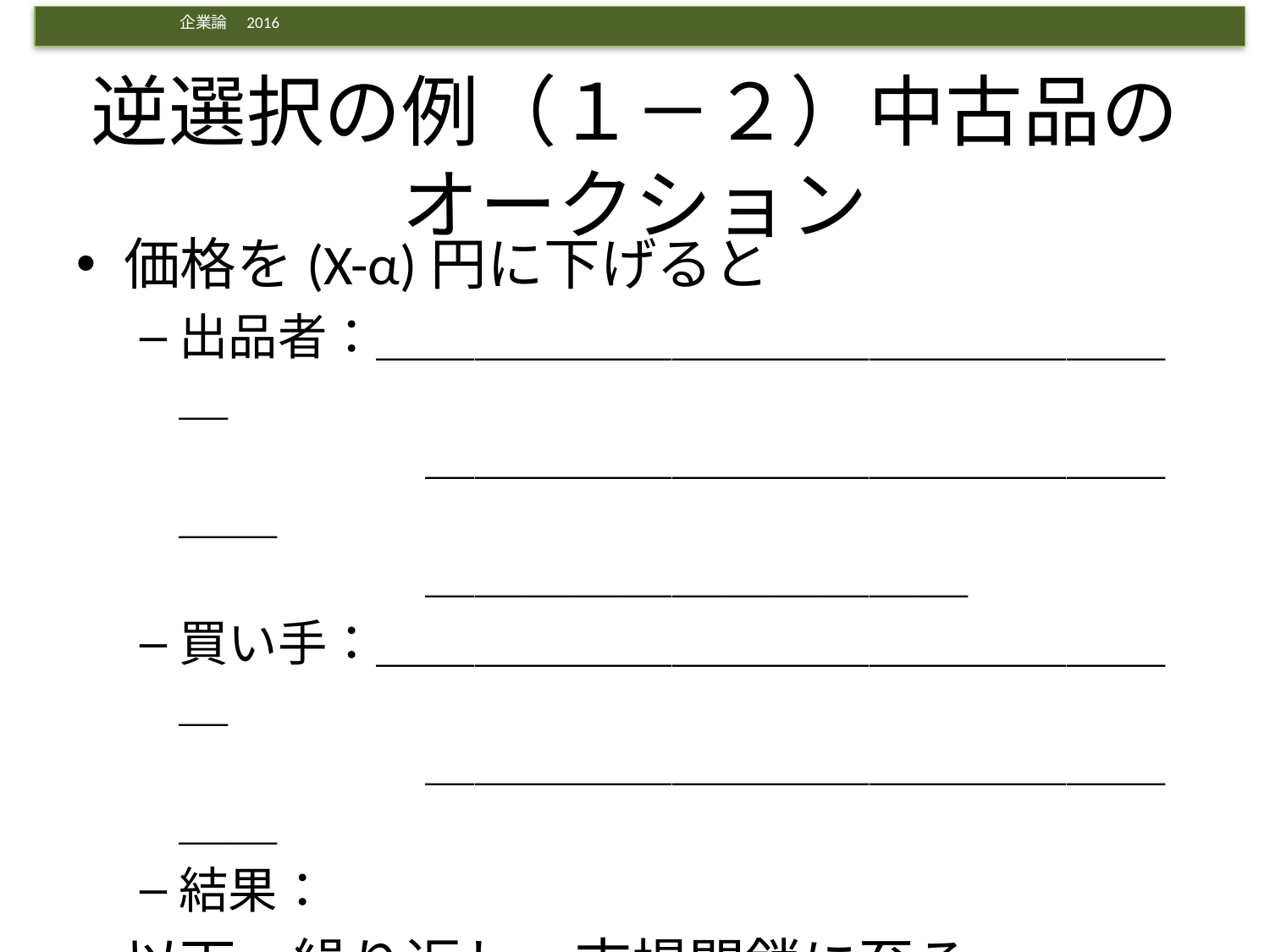

# 逆選択の例（１－２）中古品のオークション
価格を(X-α)円に下げると
出品者：＿＿＿＿＿＿＿＿＿＿＿＿＿＿＿＿＿
　　　　　＿＿＿＿＿＿＿＿＿＿＿＿＿＿＿＿＿
　　　　　＿＿＿＿＿＿＿＿＿＿＿
買い手：＿＿＿＿＿＿＿＿＿＿＿＿＿＿＿＿＿
　　　　　＿＿＿＿＿＿＿＿＿＿＿＿＿＿＿＿＿
結果：
以下、繰り返し。市場閉鎖に至る。